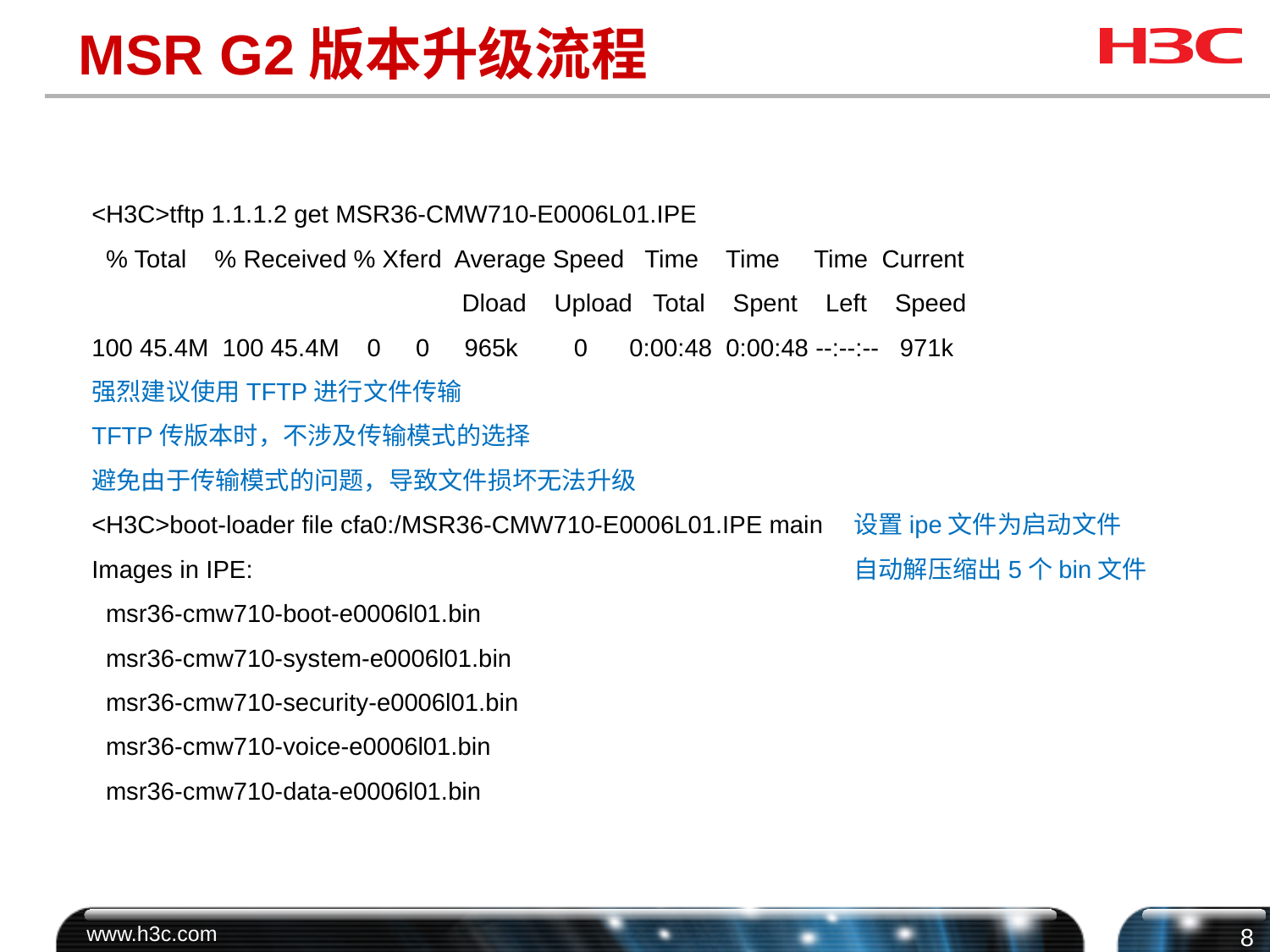

# MSR G2版本升级流程
<H3C>tftp 1.1.1.2 get MSR36-CMW710-E0006L01.IPE
  % Total    % Received % Xferd  Average Speed   Time    Time     Time  Current
                                                     Dload    Upload   Total    Spent    Left    Speed
100 45.4M  100 45.4M    0     0     965k        0      0:00:48  0:00:48 --:--:--   971k
强烈建议使用TFTP进行文件传输
TFTP传版本时，不涉及传输模式的选择
避免由于传输模式的问题，导致文件损坏无法升级
<H3C>boot-loader file cfa0:/MSR36-CMW710-E0006L01.IPE main 	设置ipe文件为启动文件
Images in IPE:					自动解压缩出5个bin文件
  msr36-cmw710-boot-e0006l01.bin
  msr36-cmw710-system-e0006l01.bin
  msr36-cmw710-security-e0006l01.bin
  msr36-cmw710-voice-e0006l01.bin
  msr36-cmw710-data-e0006l01.bin